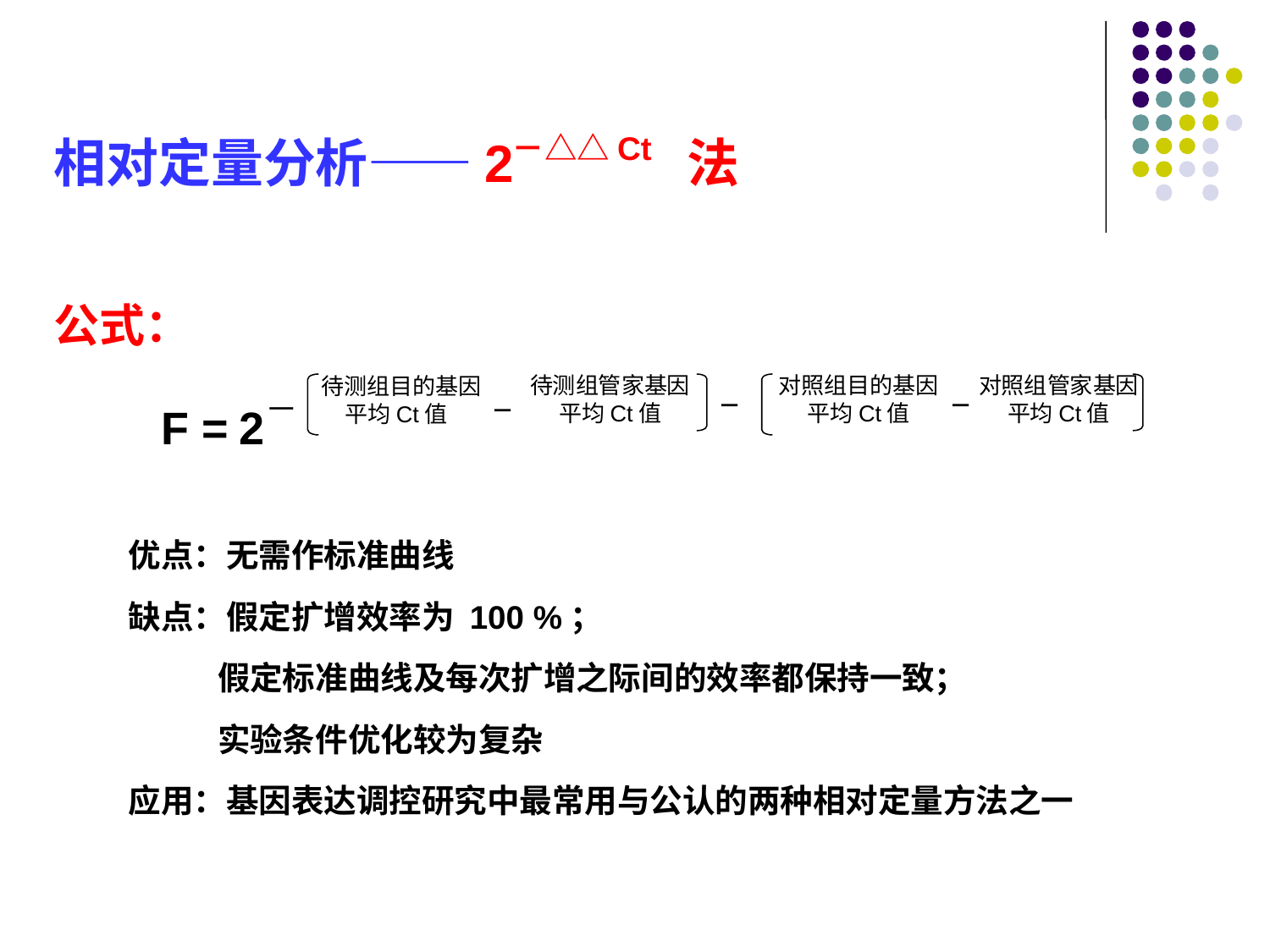

－△△Ct
相对定量分析——2           法
公式：
待测组管家基因
平均Ct值
对照组目的基因
平均Ct值
对照组管家基因
平均Ct值
 待测组目的基因平均Ct值

－

－

－
－
F =
2
优点：无需作标准曲线
缺点：假定扩增效率为 100 %；
           假定标准曲线及每次扩增之际间的效率都保持一致；
           实验条件优化较为复杂
应用：基因表达调控研究中最常用与公认的两种相对定量方法之一